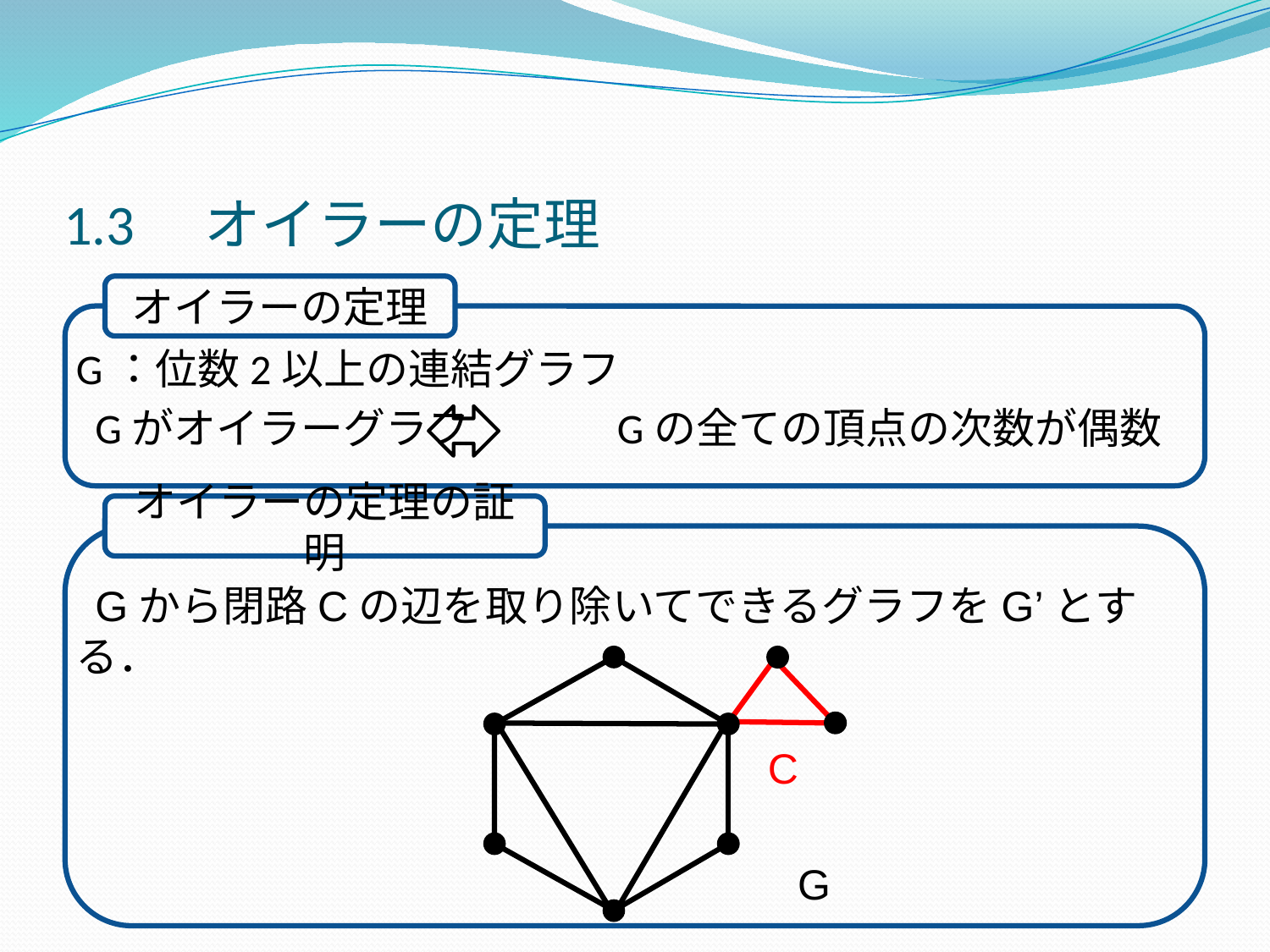

# 1.3　オイラーの定理

オイラーの定理

G：位数2以上の連結グラフ
  Gがオイラーグラフ　　　 Gの全ての頂点の次数が偶数

  Gから閉路Cの辺を取り除いてできるグラフをG’とする．

オイラーの定理の証明

C

G